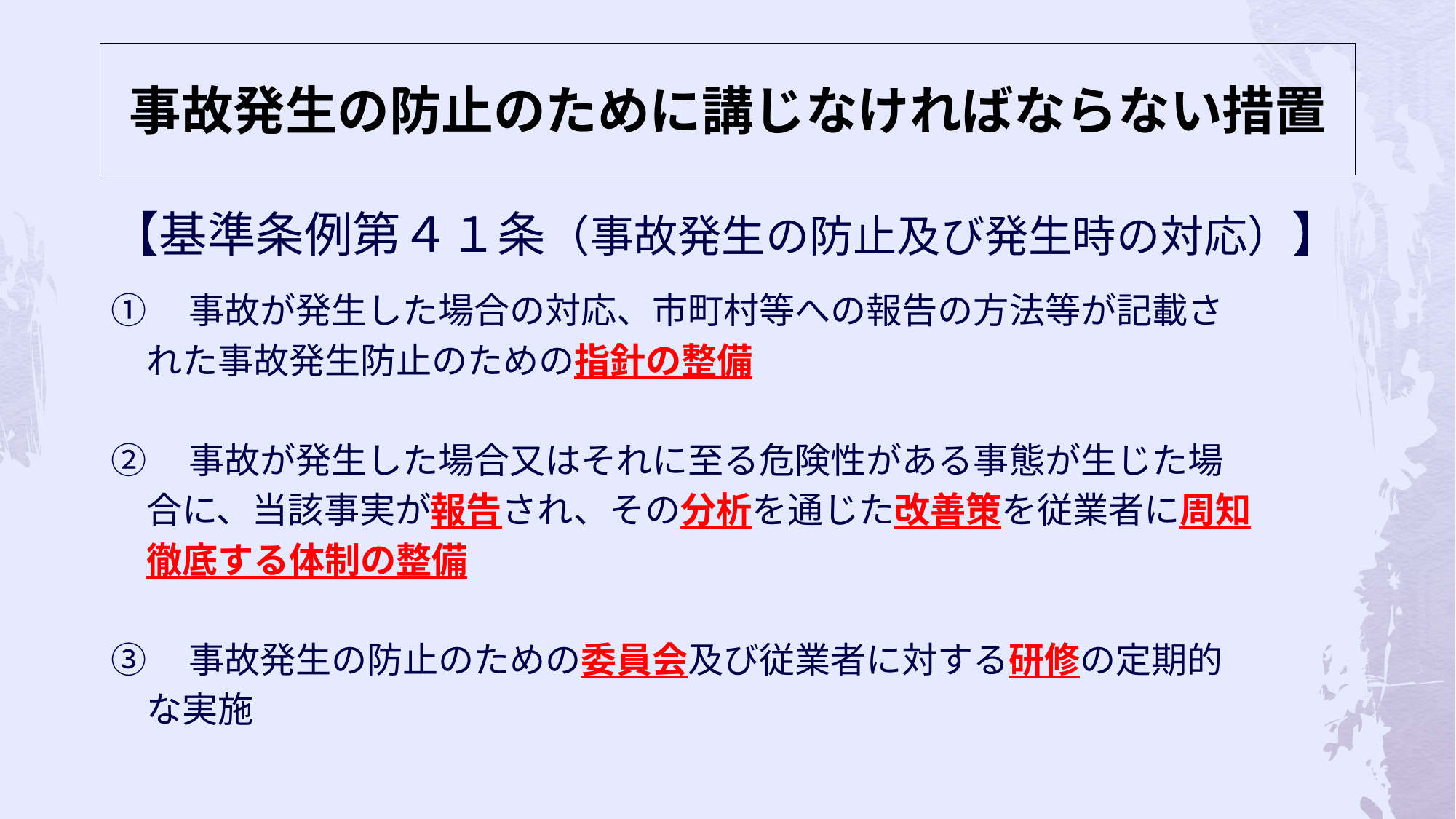

# 事故発生の防止のために講じなければならない措置
【基準条例第４１条（事故発生の防止及び発生時の対応）】

①　事故が発生した場合の対応、市町村等への報告の方法等が記載さ
　れた事故発生防止のための指針の整備

②　事故が発生した場合又はそれに至る危険性がある事態が生じた場
　合に、当該事実が報告され、その分析を通じた改善策を従業者に周知
　徹底する体制の整備

③　事故発生の防止のための委員会及び従業者に対する研修の定期的
　な実施